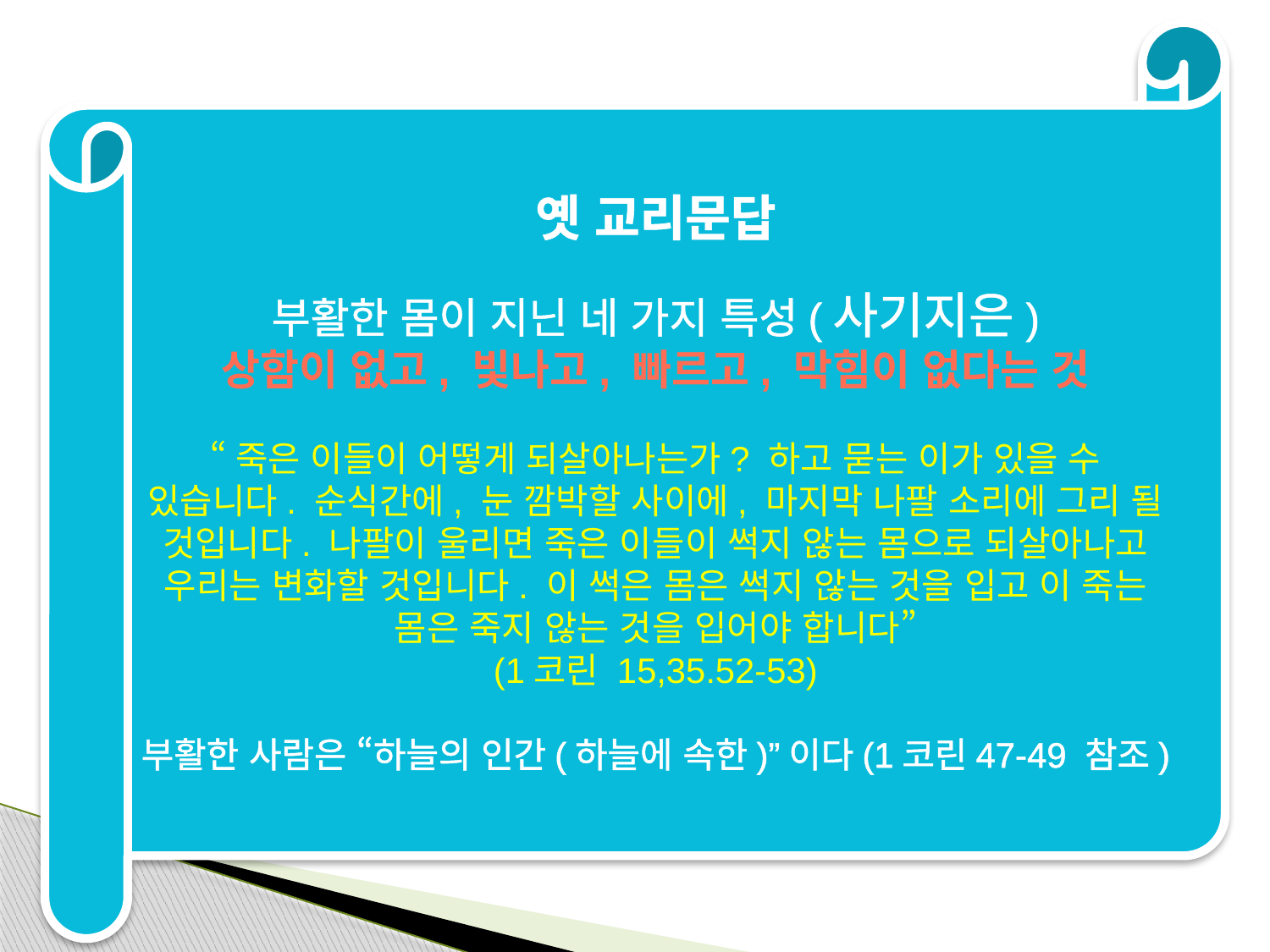

옛 교리문답

부활한 몸이 지닌 네 가지 특성(사기지은)
상함이 없고, 빛나고, 빠르고, 막힘이 없다는 것

“죽은 이들이 어떻게 되살아나는가? 하고 묻는 이가 있을 수 있습니다. 순식간에, 눈 깜박할 사이에, 마지막 나팔 소리에 그리 될 것입니다. 나팔이 울리면 죽은 이들이 썩지 않는 몸으로 되살아나고 우리는 변화할 것입니다. 이 썩은 몸은 썩지 않는 것을 입고 이 죽는 몸은 죽지 않는 것을 입어야 합니다”
(1코린 15,35.52-53)

부활한 사람은 “하늘의 인간(하늘에 속한)”이다(1코린47-49 참조)